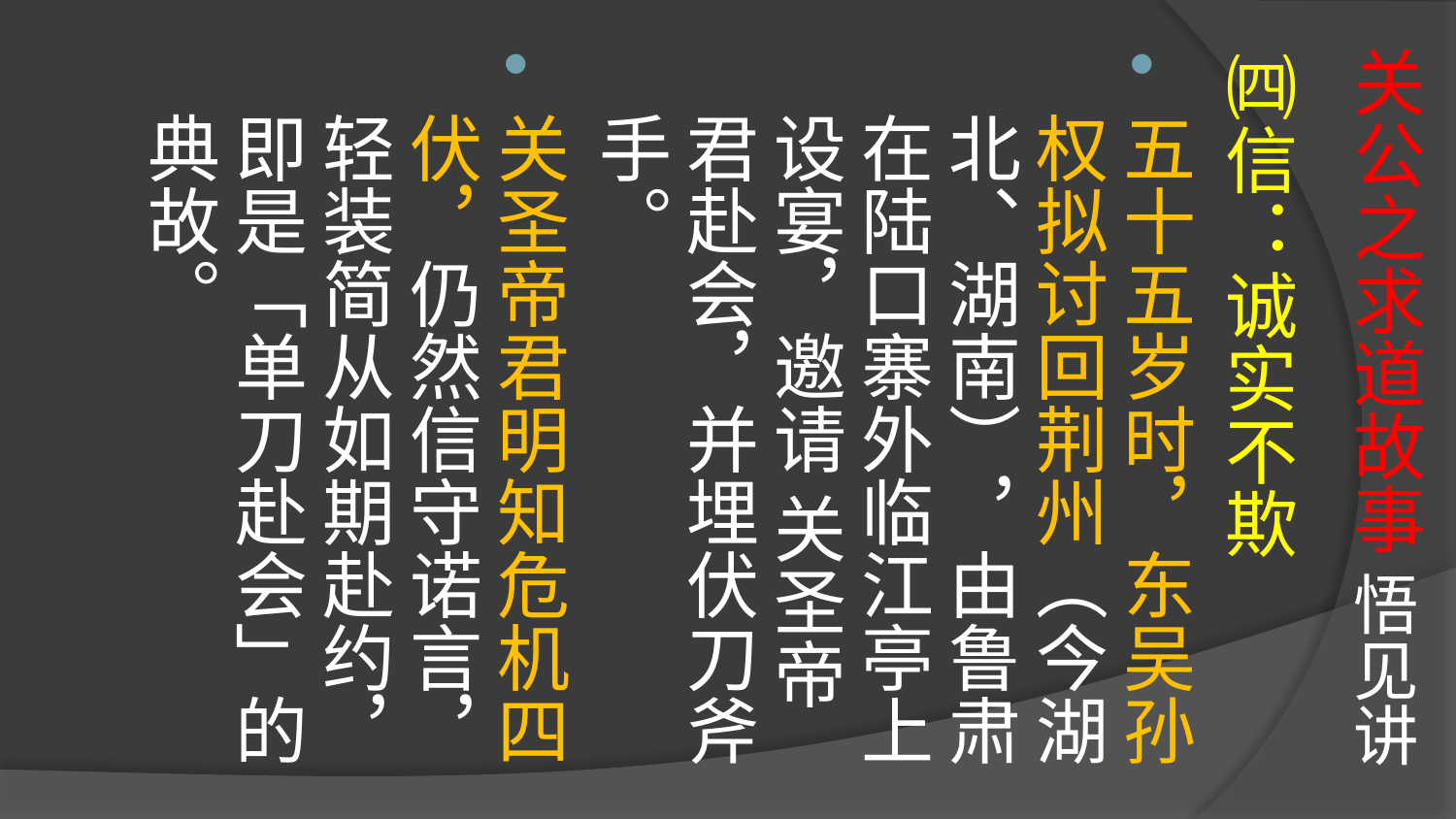

# 关公之求道故事 悟见讲
㈣信：诚实不欺
五十五岁时，东吴孙权拟讨回荆州（今湖北、湖南），由鲁肃在陆口寨外临江亭上设宴，邀请 关圣帝君赴会，并埋伏刀斧手。
关圣帝君明知危机四伏，仍然信守诺言，轻装简从如期赴约，即是「单刀赴会」的典故。